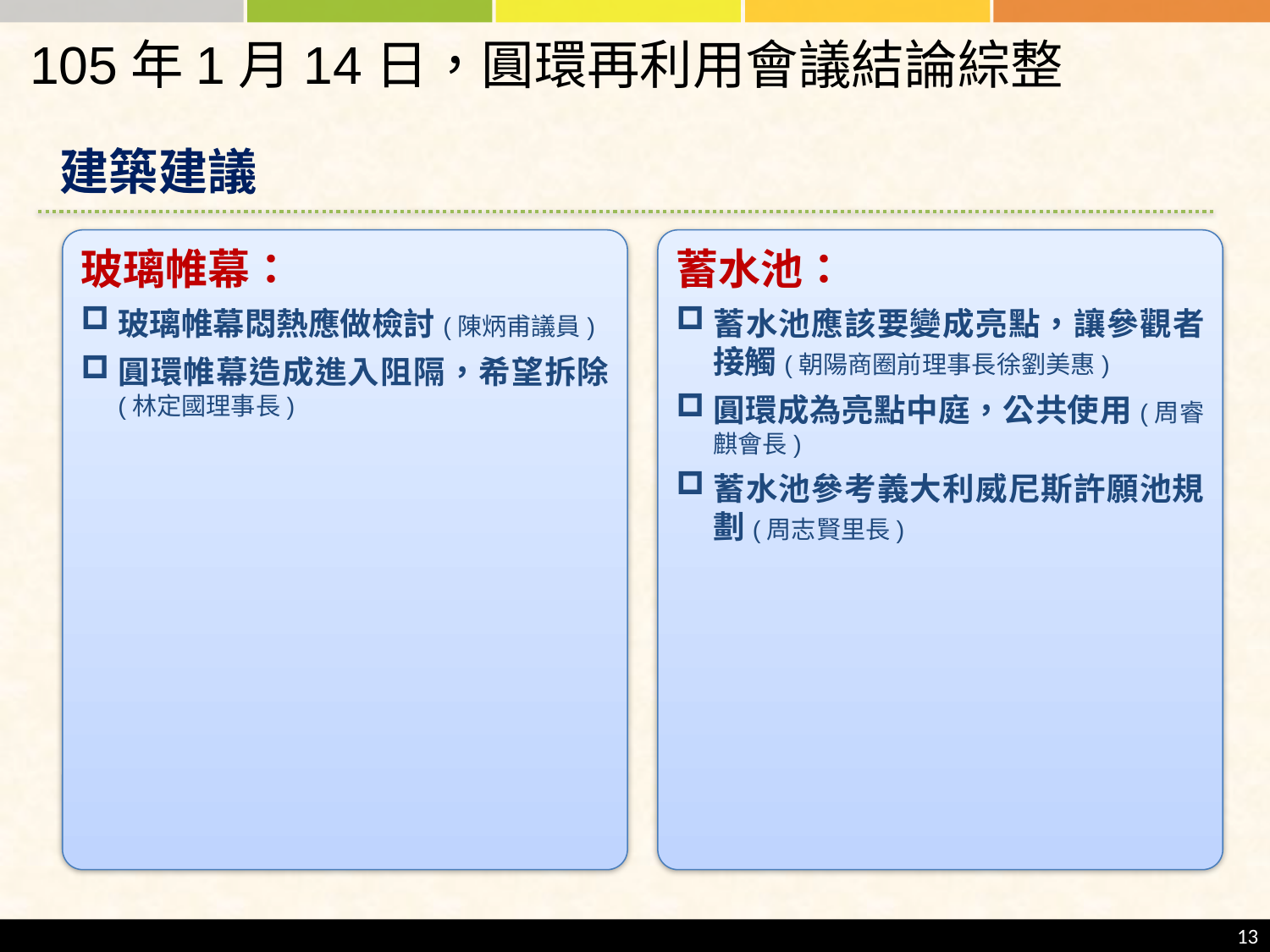

# 105年1月14日，圓環再利用會議結論綜整
建築建議

玻璃帷幕：
玻璃帷幕悶熱應做檢討(陳炳甫議員)
圓環帷幕造成進入阻隔，希望拆除 (林定國理事長)

蓄水池：
蓄水池應該要變成亮點，讓參觀者接觸(朝陽商圈前理事長徐劉美惠)
圓環成為亮點中庭，公共使用(周睿麒會長)
蓄水池參考義大利威尼斯許願池規劃(周志賢里長)

13